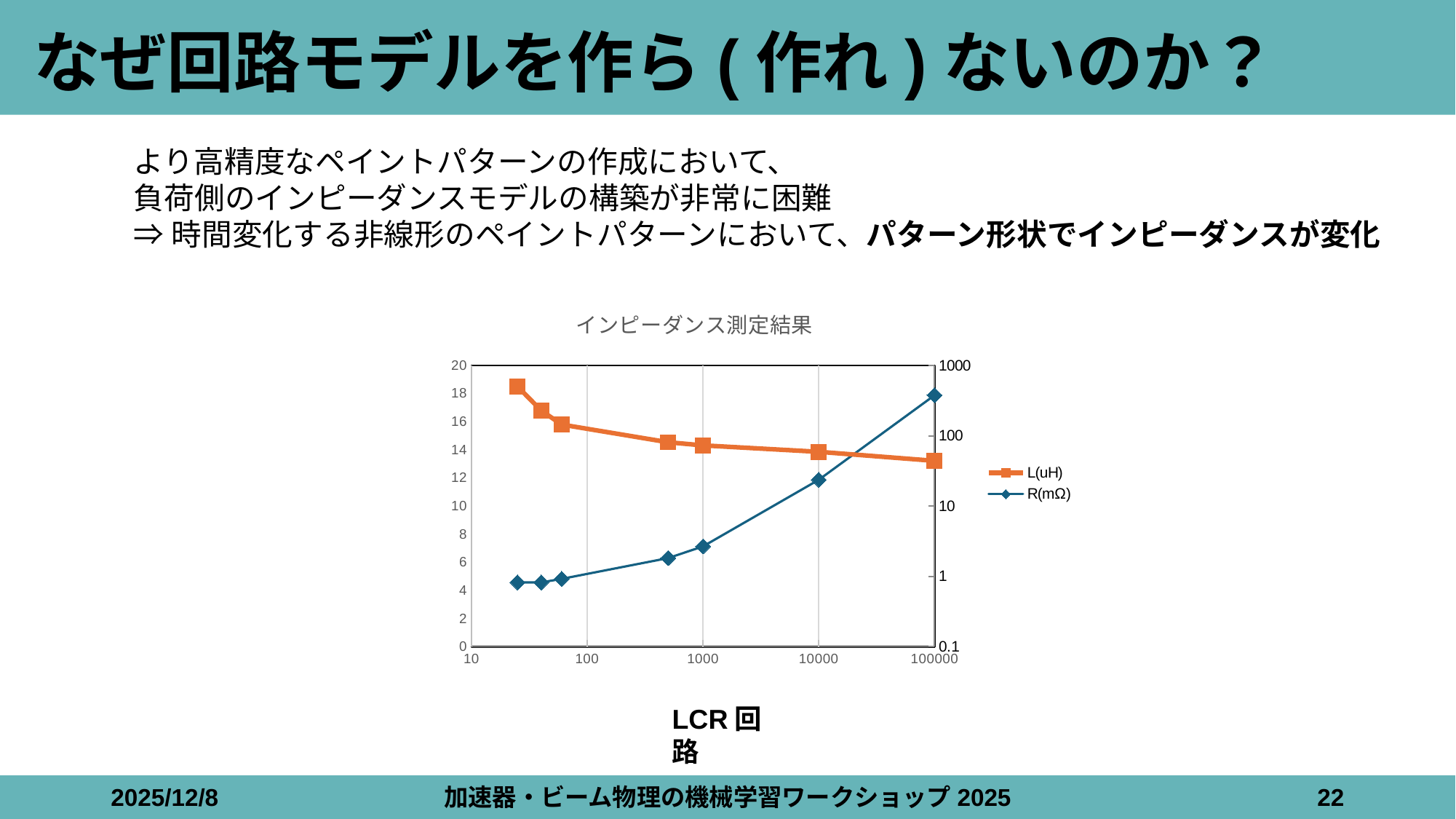

# なぜ回路モデルを作ら(作れ)ないのか？
より高精度なペイントパターンの作成において、
負荷側のインピーダンスモデルの構築が非常に困難
⇒時間変化する非線形のペイントパターンにおいて、パターン形状でインピーダンスが変化

### Chart: インピーダンス測定結果

| Category | L(uH) | R(mΩ) |
|---|---|---|
LCR回路
2025/12/8
加速器・ビーム物理の機械学習ワークショップ2025
22